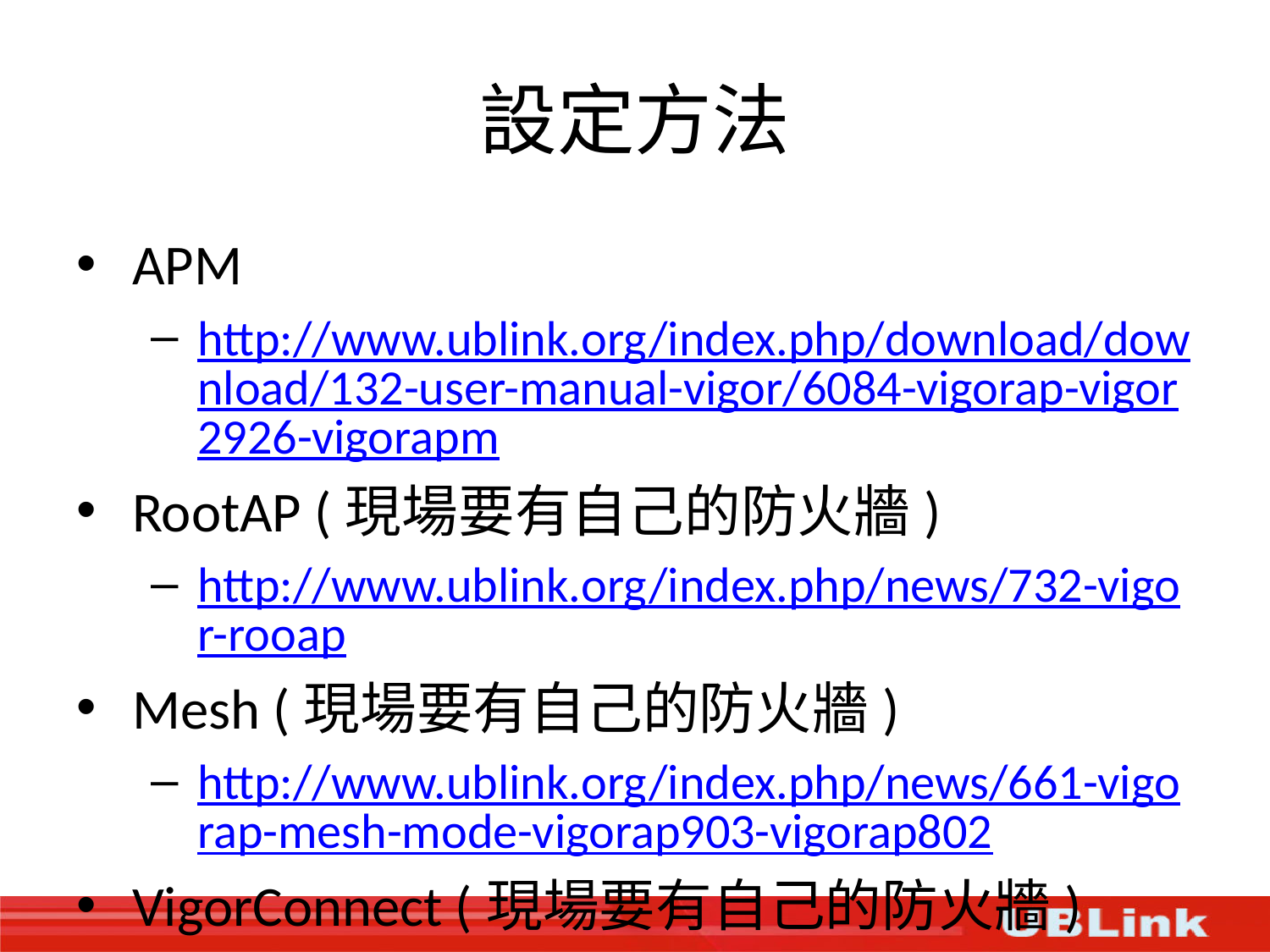

# 設定方法
APM
http://www.ublink.org/index.php/download/download/132-user-manual-vigor/6084-vigorap-vigor2926-vigorapm
RootAP (現場要有自己的防火牆)
http://www.ublink.org/index.php/news/732-vigor-rooap
Mesh (現場要有自己的防火牆)
http://www.ublink.org/index.php/news/661-vigorap-mesh-mode-vigorap903-vigorap802
VigorConnect (現場要有自己的防火牆)
http://www.ublink.org/index.php/news/707-vigorconnect-v1-5-1-for-win10